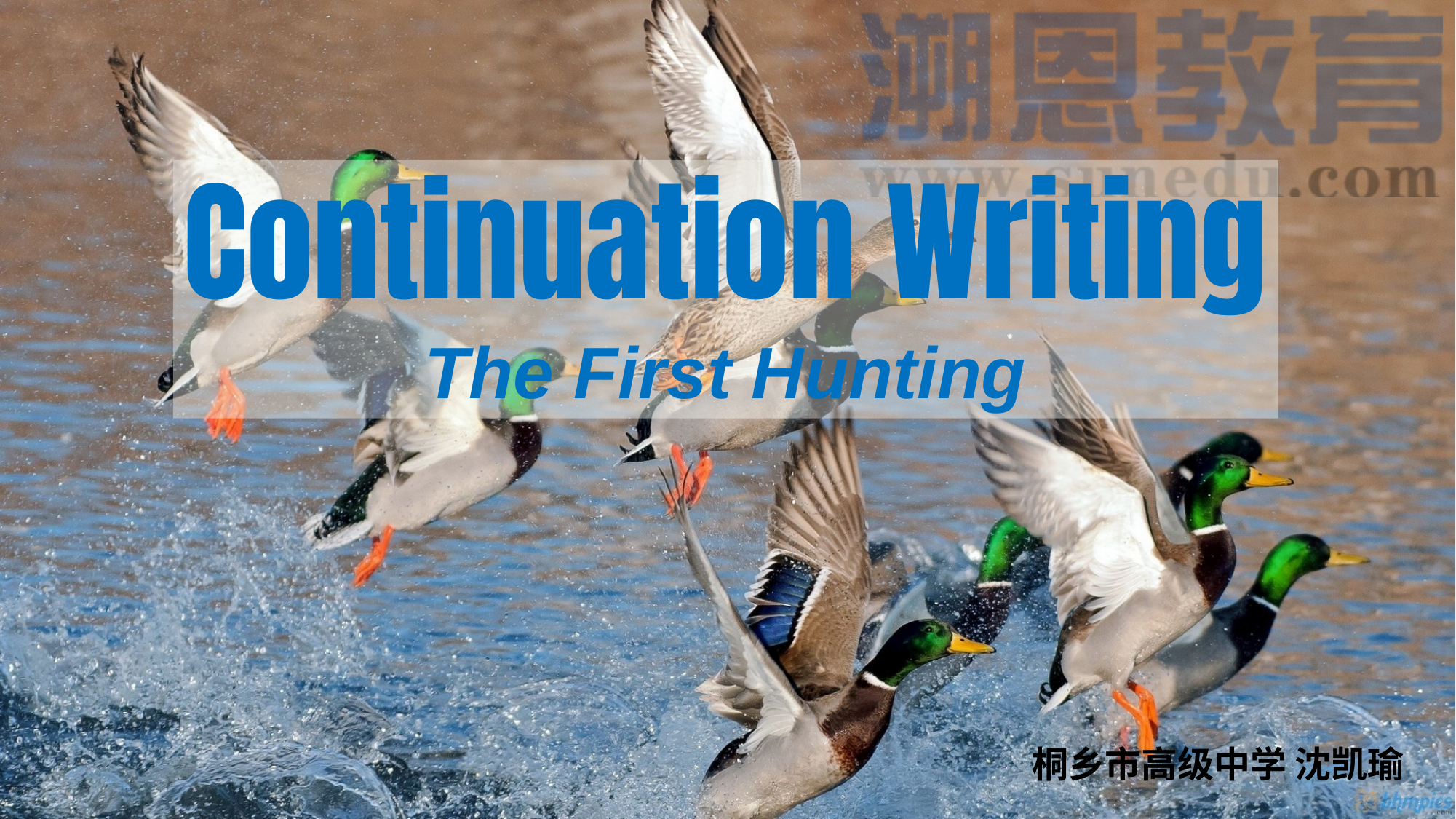

Continuation Writing
The First Hunting
桐乡市高级中学 沈凯瑜